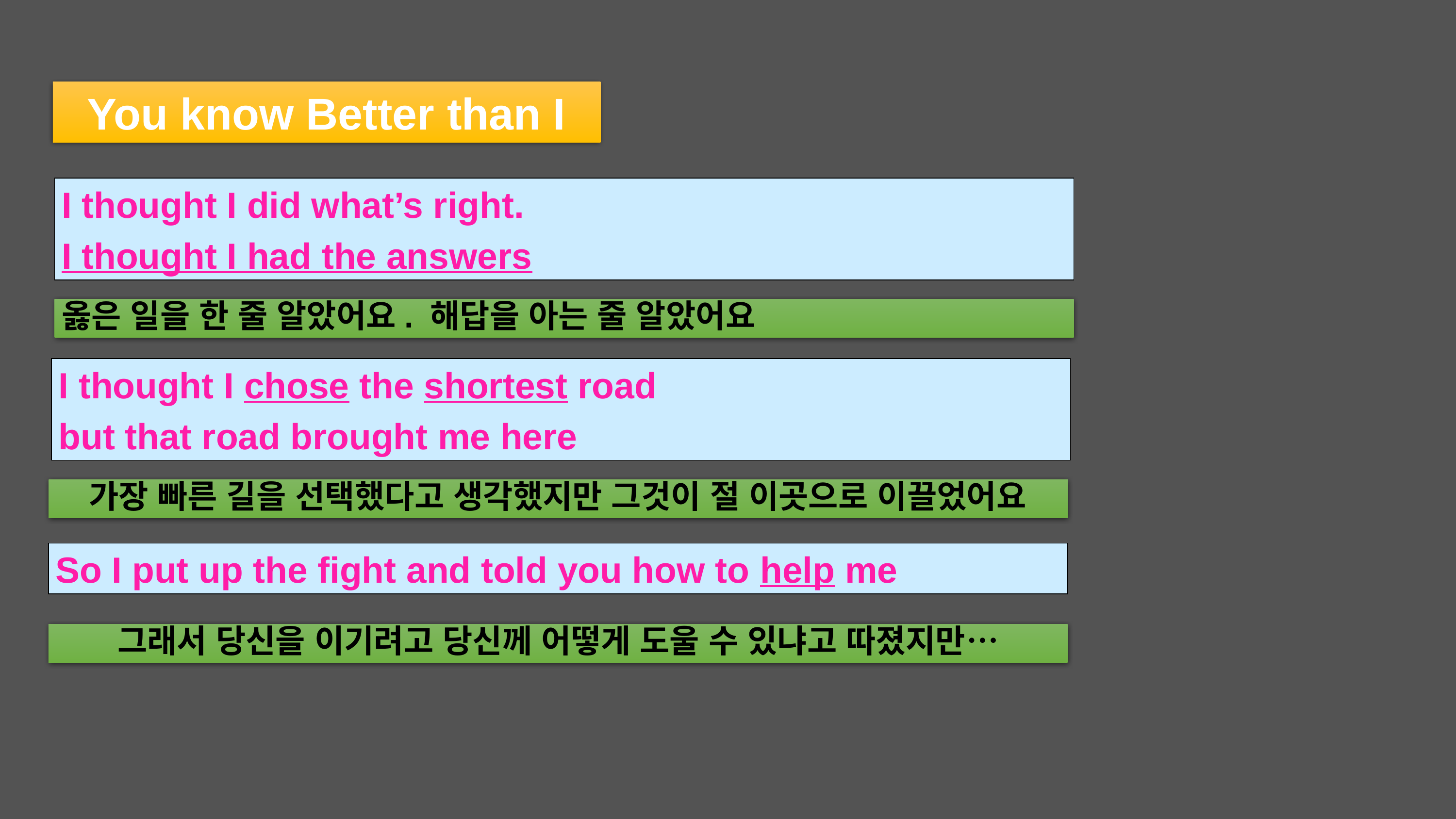

You know Better than I
I thought I did what’s right.
I thought I had the answers
옳은 일을 한 줄 알았어요. 해답을 아는 줄 알았어요
I thought I chose the shortest road
but that road brought me here
가장 빠른 길을 선택했다고 생각했지만 그것이 절 이곳으로 이끌었어요
So I put up the fight and told you how to help me
그래서 당신을 이기려고 당신께 어떻게 도울 수 있냐고 따졌지만…